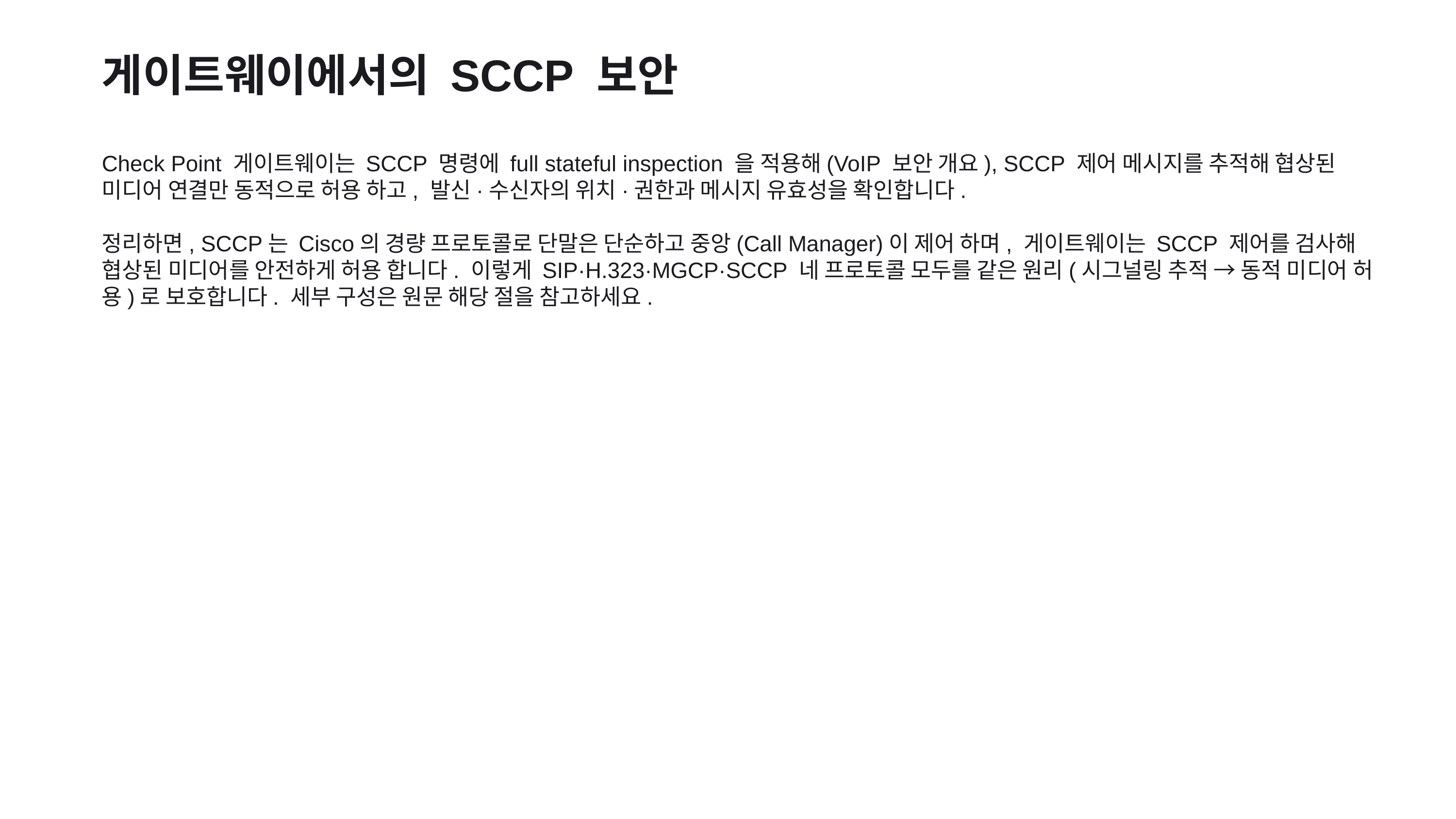

게이트웨이에서의 SCCP 보안
Check Point 게이트웨이는 SCCP 명령에 full stateful inspection 을 적용해(VoIP 보안 개요), SCCP 제어 메시지를 추적해 협상된 미디어 연결만 동적으로 허용 하고, 발신·수신자의 위치·권한과 메시지 유효성을 확인합니다.

정리하면, SCCP는 Cisco의 경량 프로토콜로 단말은 단순하고 중앙(Call Manager)이 제어 하며, 게이트웨이는 SCCP 제어를 검사해 협상된 미디어를 안전하게 허용 합니다. 이렇게 SIP·H.323·MGCP·SCCP 네 프로토콜 모두를 같은 원리(시그널링 추적 → 동적 미디어 허용)로 보호합니다. 세부 구성은 원문 해당 절을 참고하세요.